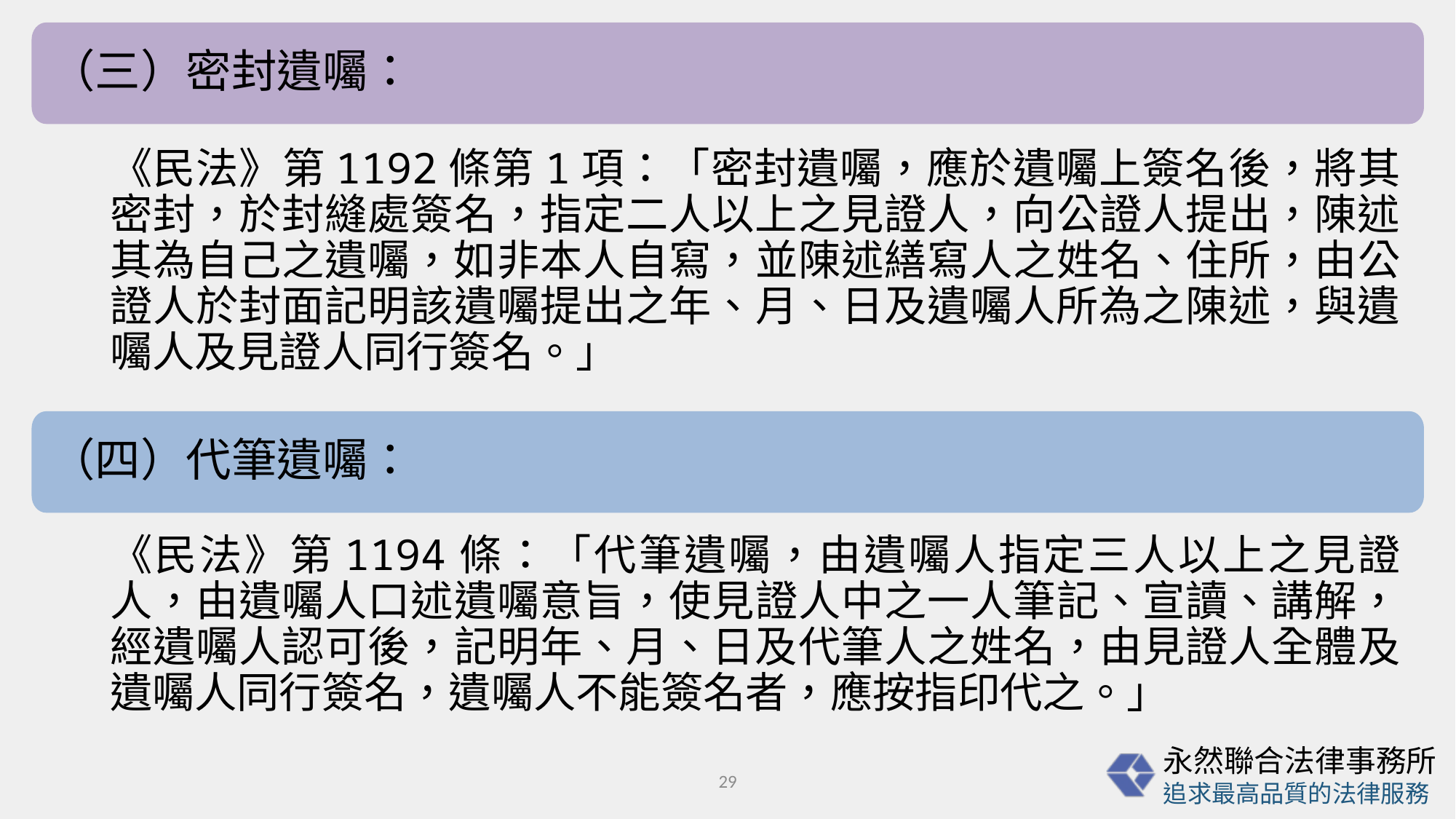

（三）密封遺囑：
《民法》第1192條第1項：「密封遺囑，應於遺囑上簽名後，將其密封，於封縫處簽名，指定二人以上之見證人，向公證人提出，陳述其為自己之遺囑，如非本人自寫，並陳述繕寫人之姓名、住所，由公證人於封面記明該遺囑提出之年、月、日及遺囑人所為之陳述，與遺囑人及見證人同行簽名。」
（四）代筆遺囑：
《民法》第1194條：「代筆遺囑，由遺囑人指定三人以上之見證人，由遺囑人口述遺囑意旨，使見證人中之一人筆記、宣讀、講解，經遺囑人認可後，記明年、月、日及代筆人之姓名，由見證人全體及遺囑人同行簽名，遺囑人不能簽名者，應按指印代之。」
29